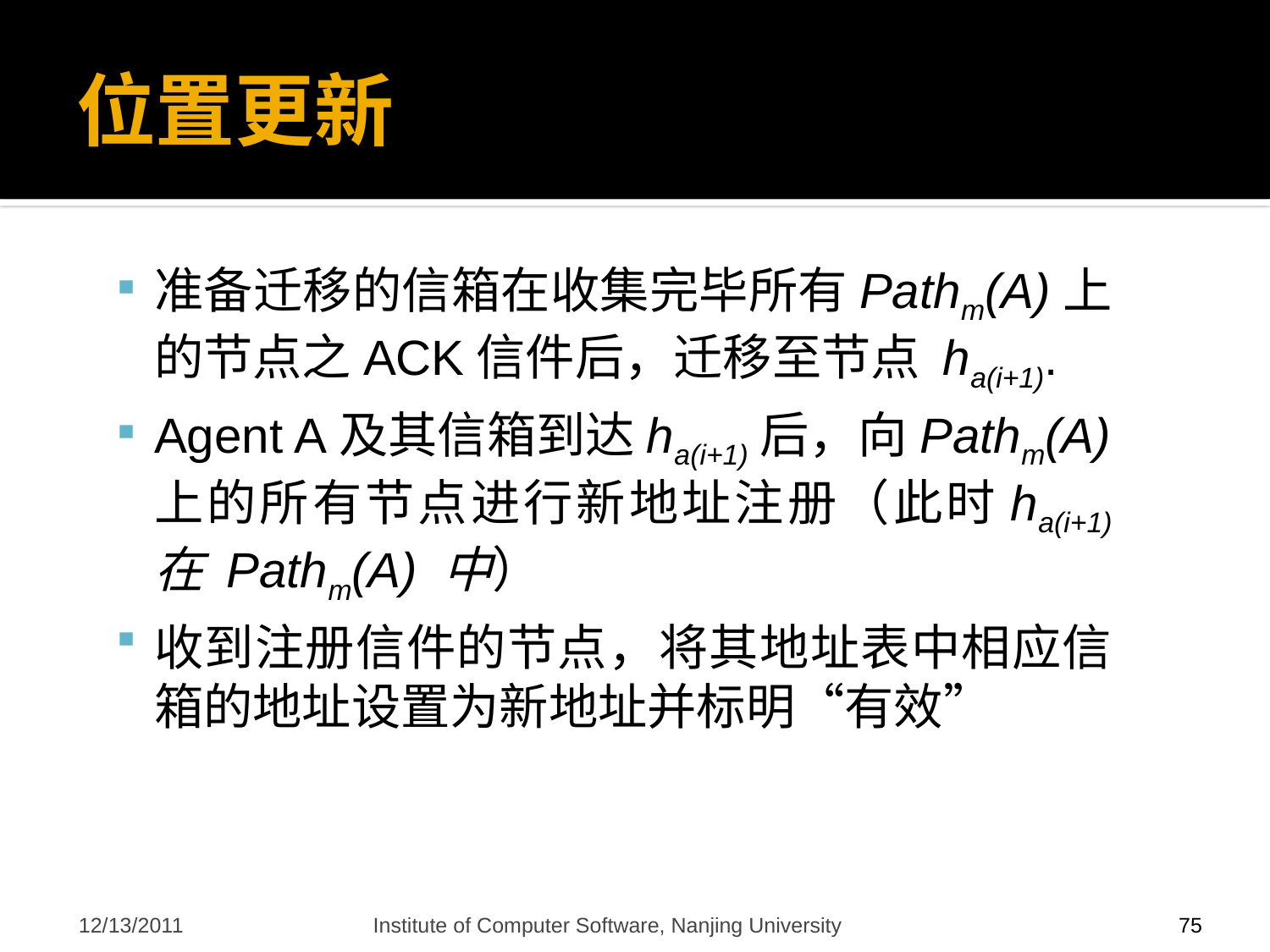

# 位置更新
准备迁移的信箱在收集完毕所有Pathm(A)上的节点之ACK信件后，迁移至节点 ha(i+1).
Agent A及其信箱到达ha(i+1)后，向Pathm(A)上的所有节点进行新地址注册（此时ha(i+1) 在 Pathm(A) 中）
收到注册信件的节点，将其地址表中相应信箱的地址设置为新地址并标明“有效”
75
12/13/2011
Institute of Computer Software, Nanjing University
75